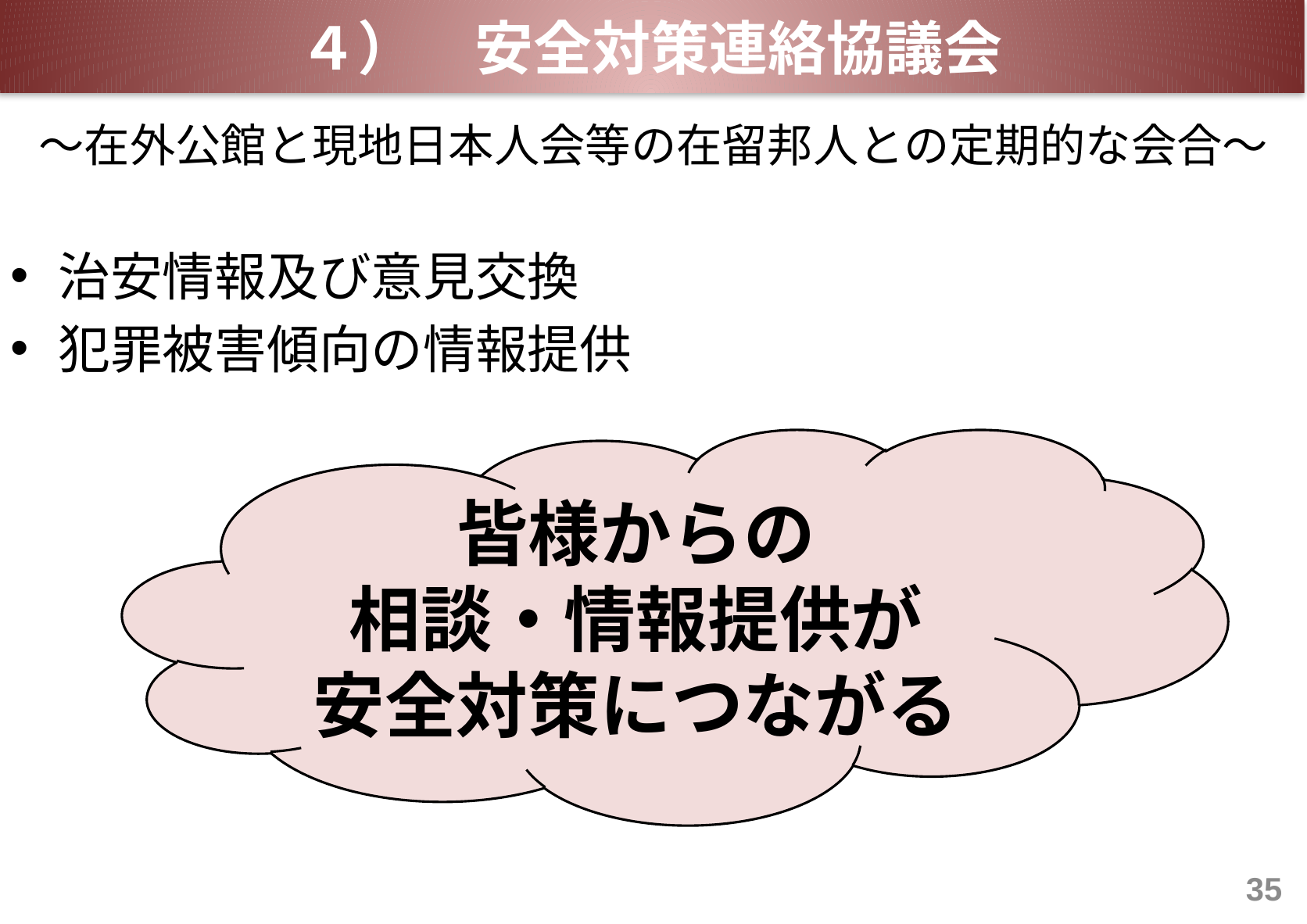

４）　安全対策連絡協議会
～在外公館と現地日本人会等の在留邦人との定期的な会合～
治安情報及び意見交換
犯罪被害傾向の情報提供
皆様からの
相談・情報提供が
安全対策につながる
35